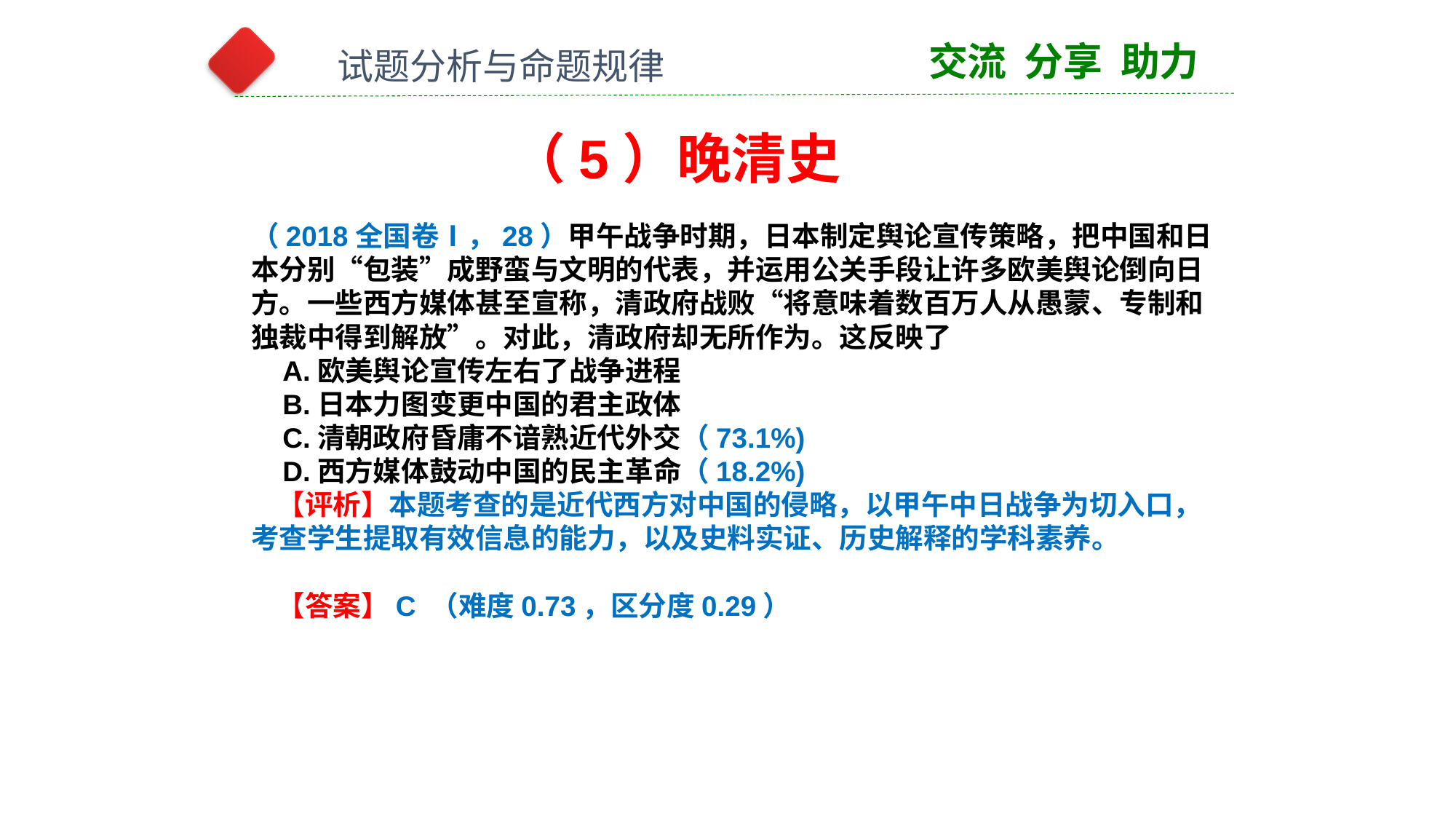

交流  分享  助力

试题分析与命题规律
（5）晚清史
（2018全国卷Ⅰ，28）甲午战争时期，日本制定舆论宣传策略，把中国和日本分别“包装”成野蛮与文明的代表，并运用公关手段让许多欧美舆论倒向日方。一些西方媒体甚至宣称，清政府战败“将意味着数百万人从愚蒙、专制和独裁中得到解放”。对此，清政府却无所作为。这反映了
    A.欧美舆论宣传左右了战争进程
    B.日本力图变更中国的君主政体
    C.清朝政府昏庸不谙熟近代外交（73.1%)
    D.西方媒体鼓动中国的民主革命（18.2%)
   【评析】本题考查的是近代西方对中国的侵略，以甲午中日战争为切入口，考查学生提取有效信息的能力，以及史料实证、历史解释的学科素养。

   【答案】C （难度0.73，区分度0.29）